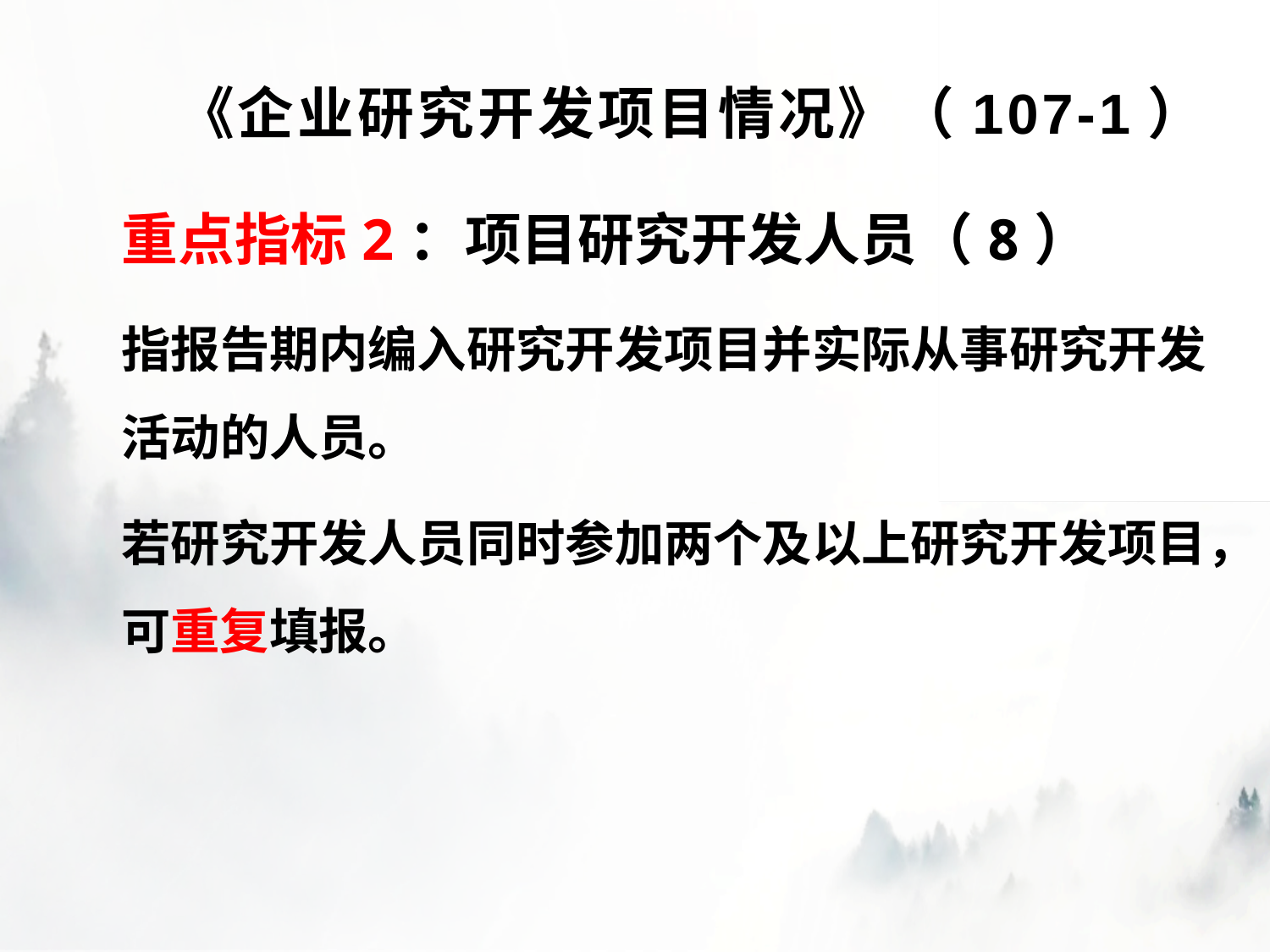

《企业研究开发项目情况》（107-1）
重点指标2：项目研究开发人员（8）
指报告期内编入研究开发项目并实际从事研究开发活动的人员。
若研究开发人员同时参加两个及以上研究开发项目，可重复填报。